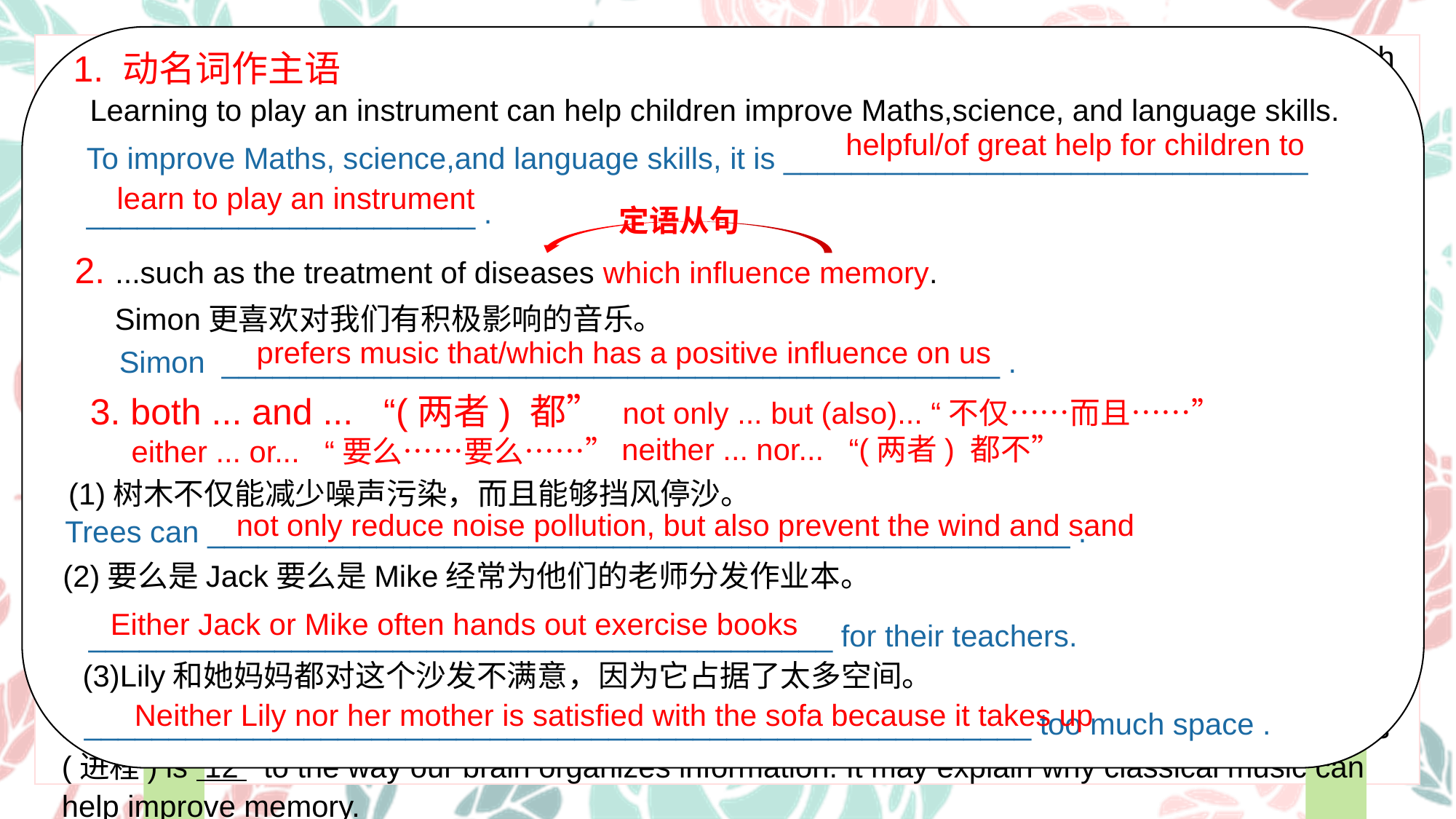

1. 动名词作主语

Learning to play an instrument can help children improve Maths,science, and language skills.
helpful/of great help for children to
learn to play an instrument
To improve Maths, science,and language skills, it is _______________________________ _______________________ .
定语从句
2. ...such as the treatment of diseases which influence memory.

Simon更喜欢对我们有积极影响的音乐。
prefers music that/which has a positive influence on us
Simon  ______________________________________________ .
1. 动名词作主语

Learning to play an instrument can help children improve Maths,science, and language skills.
helpful/of great help for children to
learn to play an instrument
To improve Maths, science,and language skills, it is _______________________________ _______________________ .
1. 动名词作主语

In all the world's cultures, people sing, play instruments, and celebrate with music. It plays such an important role in our lives that people   1   much time to its study. Experts(专家) are finding that   2   the way our brains deal with music, learning to play an instrument or just listening to music can have a large number of benefits (益处).
Music education has received a lot of    3  . Learning to play an instrument can help children improve Maths, science, and language    4   . One study in Canada followed children's IQ scores for nine months,    5       that children who studied music had the biggest test score improvements. The secret may lie in the way reading music and playing notes (音符) use several parts of the brain, raising our  6   to learn school subjects.
Music is also used for   7    purposes, such as the treatment of diseases which influence memory. The secret lies in the way the brain deals with music. That's  8   an old song can remind you of something that happened years ago. For patients suffering from diseases like Alzheimer's, listening to music can help   9  hidden memories by building up musical pathways to memories.
Studies of the music and brain connection often centre on classical music,    10  it activates(激活) both the left and right sides of our brains. One study observed (观察) people's brain activity as they listened to music by composer William Boyce. It found that the brain activity was the highest during the short breaks(中断) between the movements of a piece. During each break, the person's brain expected what would come next, while organizing what he or she had just   11  . This process (进程) is  12   to the way our brain organizes information. It may explain why classical music can help improve memory.
Learning to play an instrument can help children improve Maths,science, and language skills.
helpful/of great help for children to
learn to play an instrument
To improve Maths, science,and language skills, it is _______________________________ _______________________ .

定语从句

2. ...such as the treatment of diseases which influence memory.
Simon更喜欢对我们有积极影响的音乐。
prefers music that/which has a positive influence on us
Simon  ______________________________________________ .

3. both ... and ...   “(两者) 都”
 not only ... but (also)... “不仅……而且……”
neither ... nor...   “(两者) 都不”
either ... or...   “要么……要么……”
(1)树木不仅能减少噪声污染，而且能够挡风停沙。
not only reduce noise pollution, but also prevent the wind and sand
Trees can ___________________________________________________ .

(2)要么是Jack要么是Mike经常为他们的老师分发作业本。
Either Jack or Mike often hands out exercise books
 ____________________________________________ for their teachers.
(3)Lily和她妈妈都对这个沙发不满意，因为它占据了太多空间。
Neither Lily nor her mother is satisfied with the sofa because it takes up
 ________________________________________________________ too much space .